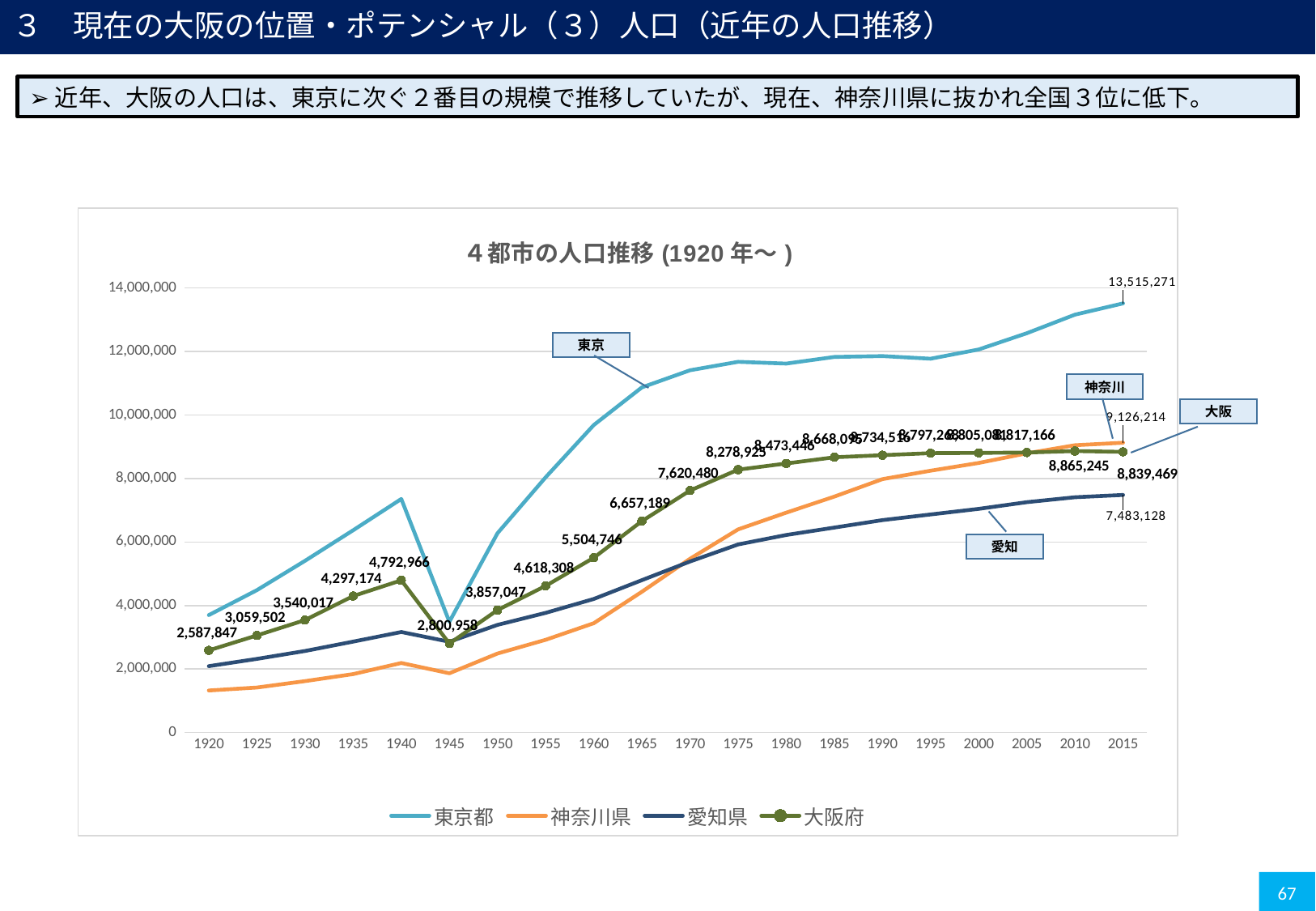

３　現在の大阪の位置・ポテンシャル（３）人口（近年の人口推移）
➢近年、大阪の人口は、東京に次ぐ２番目の規模で推移していたが、現在、神奈川県に抜かれ全国３位に低下。

[unsupported chart]

東京
神奈川
大阪
愛知
67